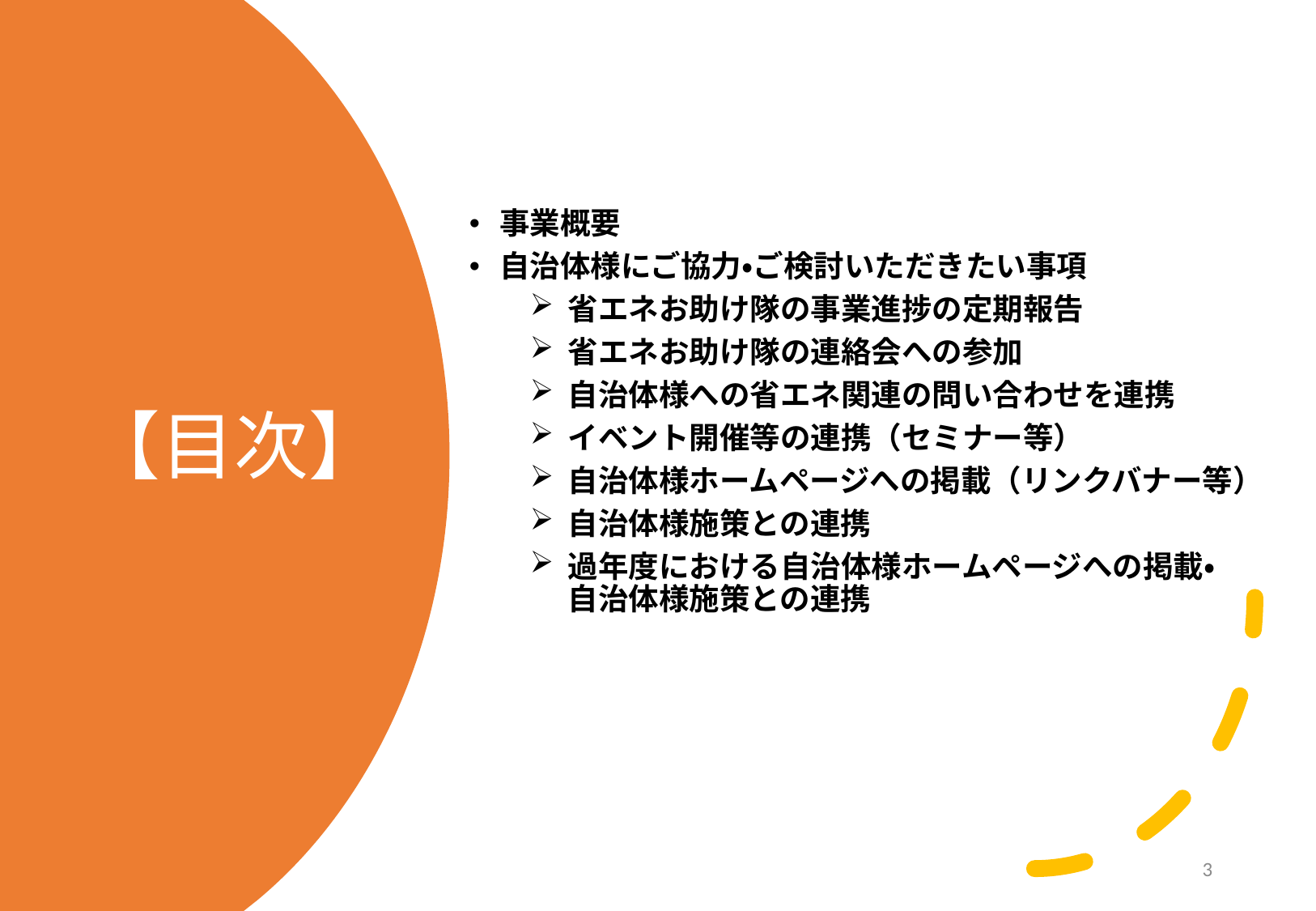

事業概要
自治体様にご協力・ご検討いただきたい事項
省エネお助け隊の事業進捗の定期報告
省エネお助け隊の連絡会への参加
自治体様への省エネ関連の問い合わせを連携
イベント開催等の連携（セミナー等）
自治体様ホームページへの掲載（リンクバナー等）
自治体様施策との連携
過年度における自治体様ホームページへの掲載・
自治体様施策との連携

# 【目次】

3